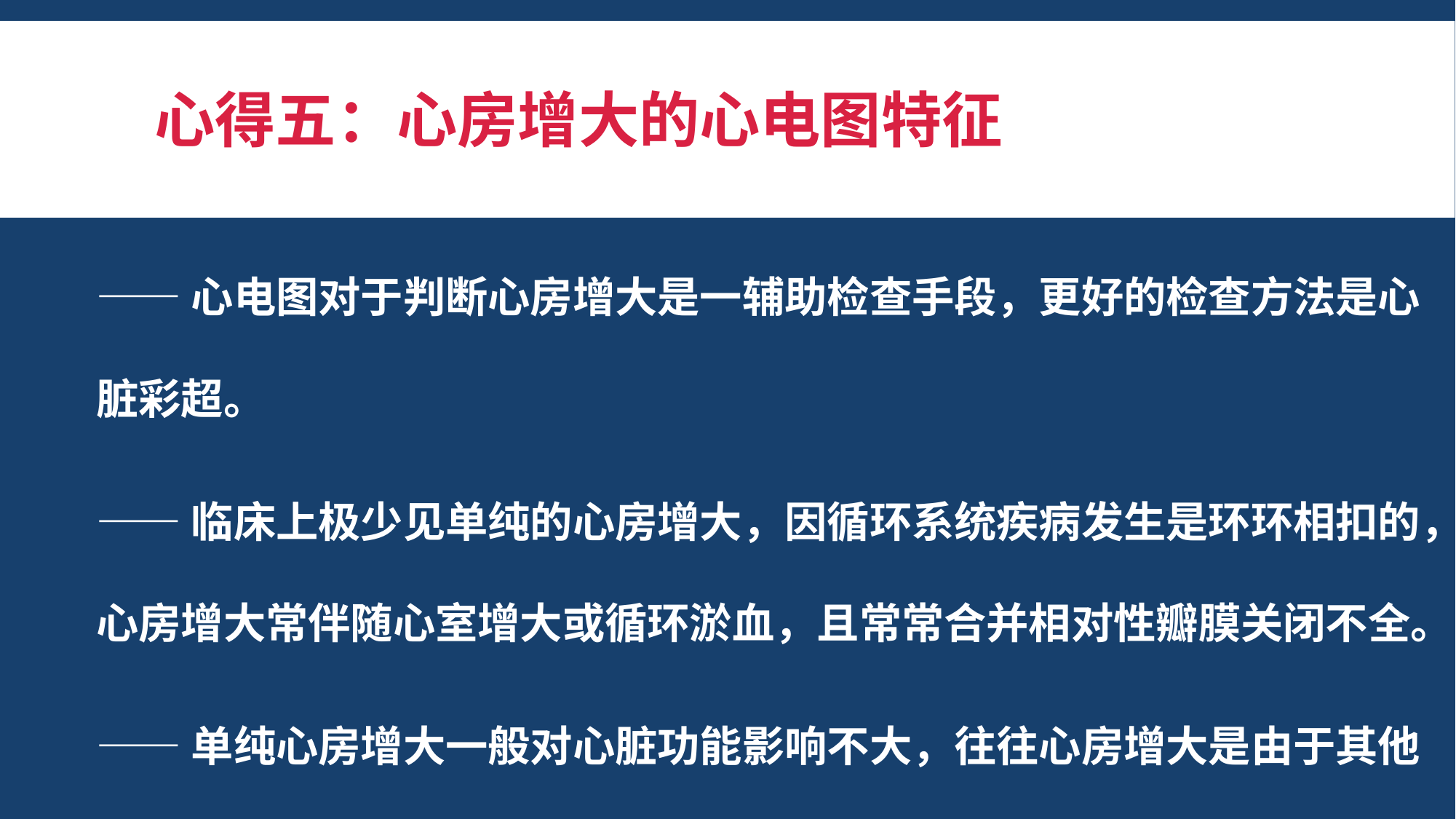

# 心得五：心房增大的心电图特征
——心电图对于判断心房增大是一辅助检查手段，更好的检查方法是心脏彩超。
——临床上极少见单纯的心房增大，因循环系统疾病发生是环环相扣的，心房增大常伴随心室增大或循环淤血，且常常合并相对性瓣膜关闭不全。
——单纯心房增大一般对心脏功能影响不大，往往心房增大是由于其他